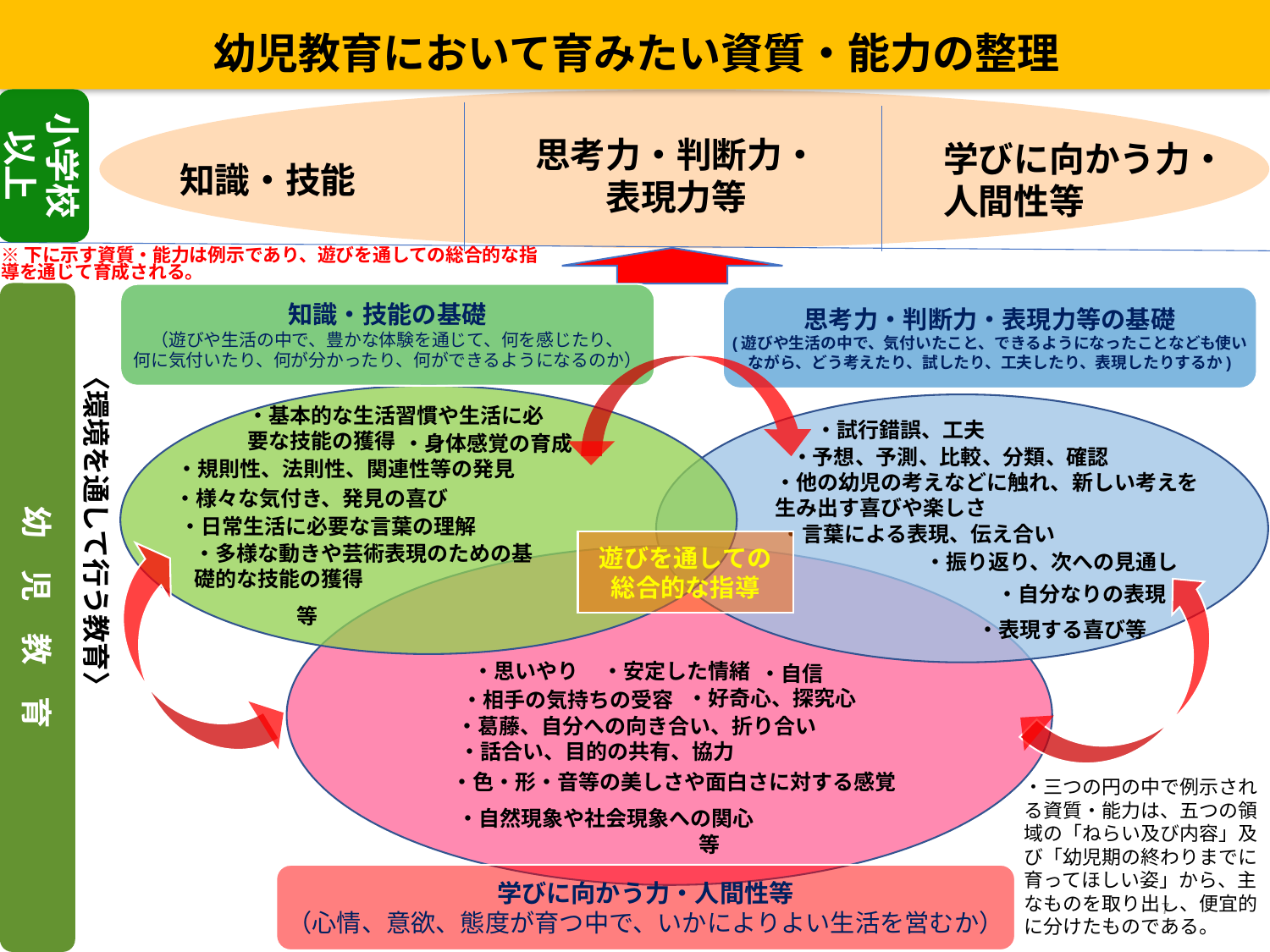

幼児教育において育みたい資質・能力の整理

知識・技能の基礎
（遊びや生活の中で、豊かな体験を通じて、何を感じたり、
何に気付いたり、何が分かったり、何ができるようになるのか）
思考力・判断力・表現力等の基礎
(遊びや生活の中で、気付いたこと、できるようになったことなども使い
ながら、どう考えたり、試したり、工夫したり、表現したりするか)
小学校
以上

思考力・判断力・
表現力等

学びに向かう力・
人間性等
知識・技能

※下に示す資質・能力は例示であり、遊びを通しての総合的な指導を通じて育成される。

幼　児　教　育
〈環境を通して行う教育〉

・基本的な生活習慣や生活に必要な技能の獲得
・規則性、法則性、関連性等の発見
・様々な気付き、発見の喜び
・日常生活に必要な言葉の理解
・多様な動きや芸術表現のための基礎的な技能の獲得
等

・試行錯誤、工夫
・身体感覚の育成
・予想、予測、比較、分類、確認
・他の幼児の考えなどに触れ、新しい考えを
生み出す喜びや楽しさ
・言葉による表現、伝え合い
遊びを通しての
総合的な指導

学びに向かう力・人間性等
（心情、意欲、態度が育つ中で、いかによりよい生活を営むか）
・振り返り、次への見通し

・自分なりの表現
・表現する喜び
等
・思いやり
・安定した情緒
・自信
・好奇心、探究心
・相手の気持ちの受容
・葛藤、自分への向き合い、折り合い
・話合い、目的の共有、協力
・色・形・音等の美しさや面白さに対する感覚
・三つの円の中で例示される資質・能力は、五つの領域の「ねらい及び内容」及び「幼児期の終わりまでに育ってほしい姿」から、主なものを取り出し、便宜的に分けたものである。
・自然現象や社会現象への関心
等
7